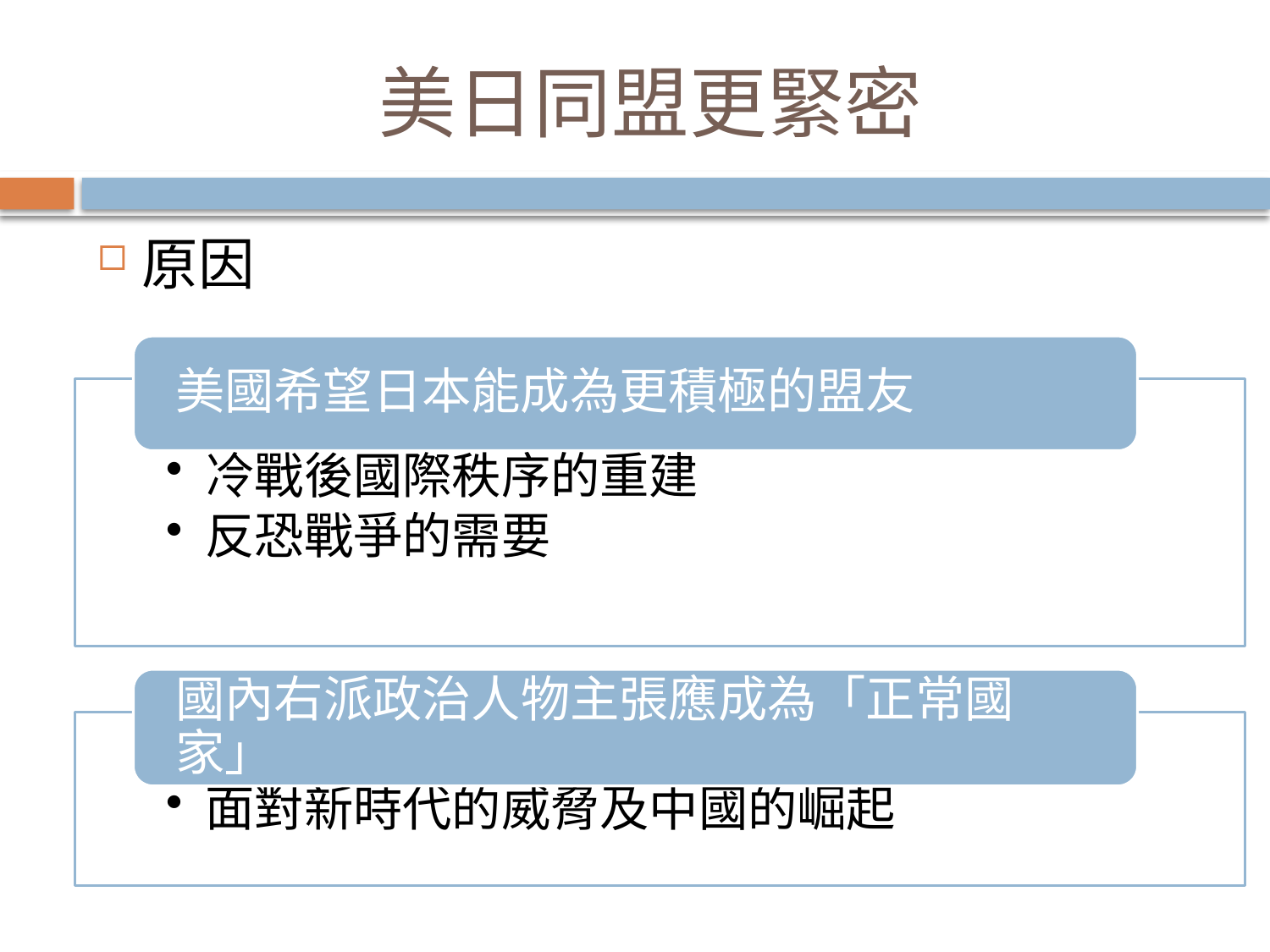

# 美日同盟更緊密
原因
冷戰後國際秩序的重建
反恐戰爭的需要
美國希望日本能成為更積極的盟友
面對新時代的威脅及中國的崛起
國內右派政治人物主張應成為「正常國家」